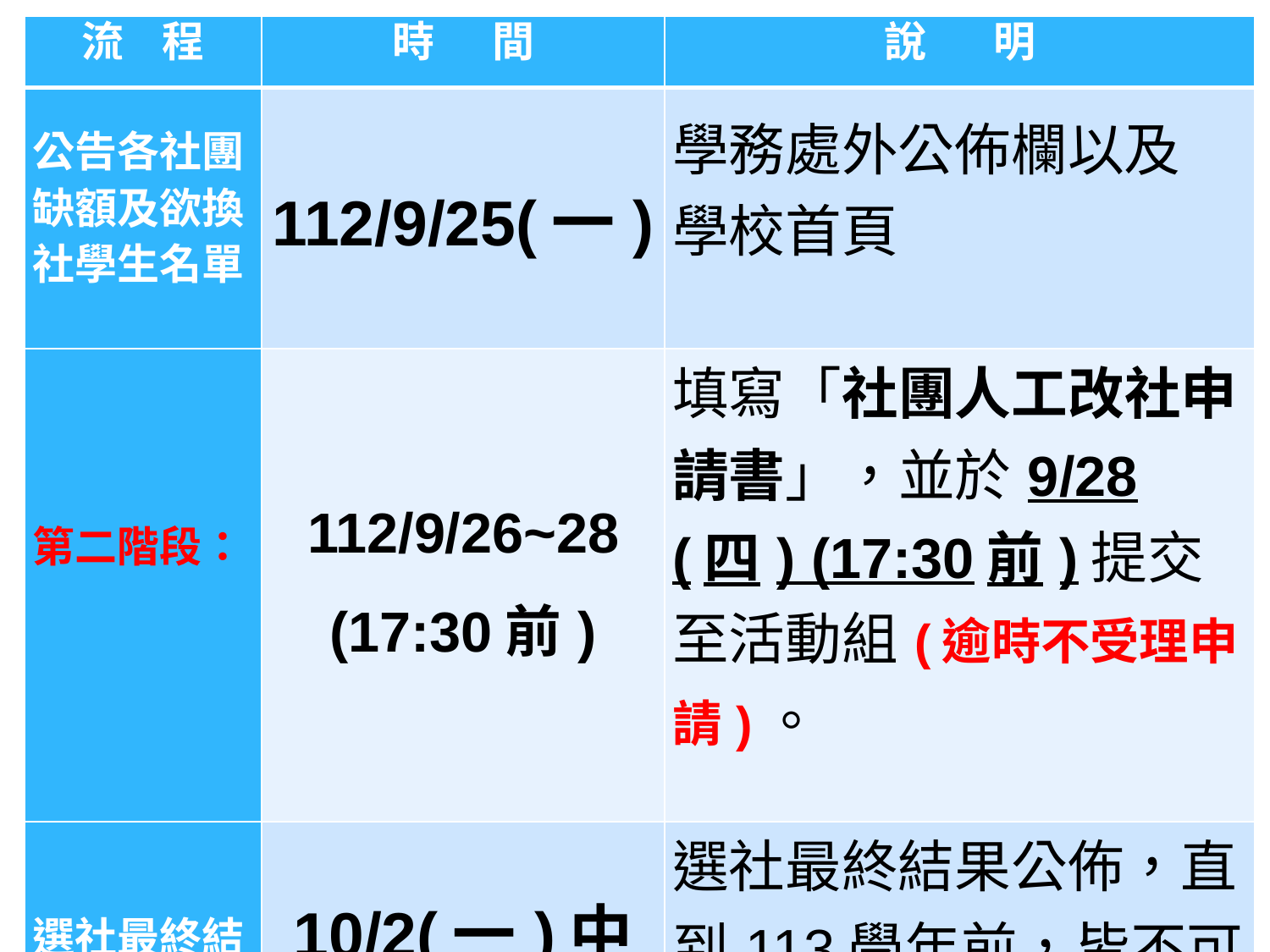

| 流   程 | 時    間 | 說     明 |
| --- | --- | --- |
| 公告各社團 缺額及欲換 社學生名單 | 112/9/25(一) | 學務處外公佈欄以及 學校首頁 |
| 第二階段： | 112/9/26~28 (17:30前) | 填寫「社團人工改社申請書」，並於9/28 (四) (17:30前)提交至活動組(逾時不受理申請)。 |
| 選社最終結 果公佈 | 10/2(一)中午12:00公布 | 選社最終結果公佈，直到113學年前，皆不可要求更換社團。 |